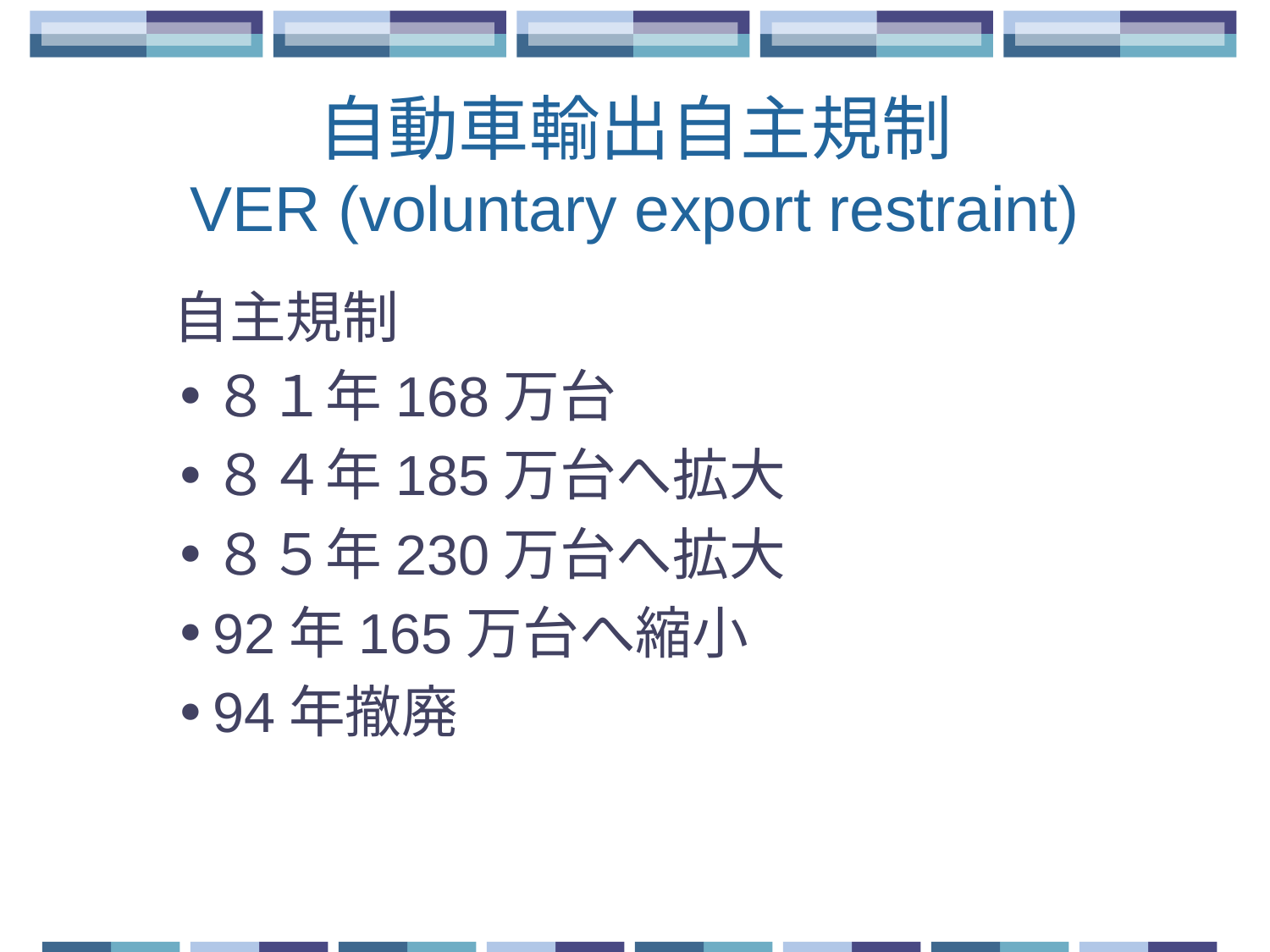

# 自動車輸出自主規制 VER (voluntary export restraint)
自主規制
８１年168万台
８４年185万台へ拡大
８５年230万台へ拡大
92年165万台へ縮小
94年撤廃